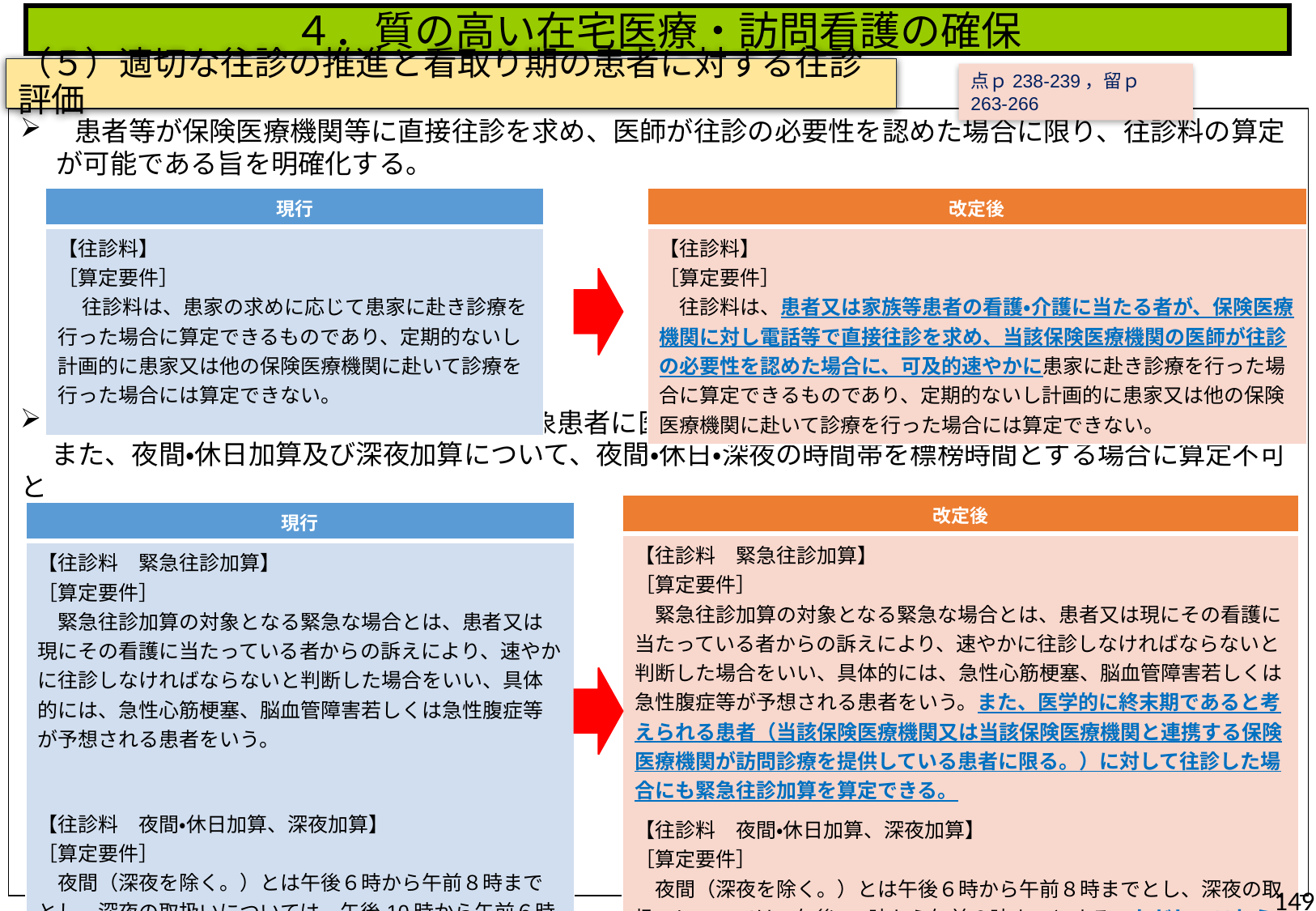

４．質の高い在宅医療・訪問看護の確保
（５）適切な往診の推進と看取り期の患者に対する往診評価
点ｐ238-239，留ｐ263-266
  患者等が保険医療機関等に直接往診を求め、医師が往診の必要性を認めた場合に限り、往診料の算定が可能である旨を明確化する。

  緊急往診加算の対象患者について、対象患者に医学的に終末期であると考えられる患者を追加する。
    また、夜間・休日加算及び深夜加算について、夜間・休日・深夜の時間帯を標榜時間とする場合に算定不可と
    する要件を追加する。
| 現行 |
| --- |
| 【往診料】 ［算定要件］ 　 往診料は、患家の求めに応じて患家に赴き診療を行った場合に算定できるものであり、定期的ないし計画的に患家又は他の保険医療機関に赴いて診療を行った場合には算定できない。 |
| 改定後 |
| --- |
| 【往診料】 ［算定要件］ 　往診料は、患者又は家族等患者の看護・介護に当たる者が、保険医療機関に対し電話等で直接往診を求め、当該保険医療機関の医師が往診の必要性を認めた場合に、可及的速やかに患家に赴き診療を行った場合に算定できるものであり、定期的ないし計画的に患家又は他の保険医療機関に赴いて診療を行った場合には算定できない。 |

| 改定後 |
| --- |
| 【往診料　緊急往診加算】 ［算定要件］ 　緊急往診加算の対象となる緊急な場合とは、患者又は現にその看護に当たっている者からの訴えにより、速やかに往診しなければならないと判断した場合をいい、具体的には、急性心筋梗塞、脳血管障害若しくは急性腹症等が予想される患者をいう。また、医学的に終末期であると考えられる患者（当該保険医療機関又は当該保険医療機関と連携する保険医療機関が訪問診療を提供している患者に限る。）に対して往診した場合にも緊急往診加算を算定できる。 【往診料　夜間・休日加算、深夜加算】 ［算定要件］ 　夜間（深夜を除く。）とは午後６時から午前８時までとし、深夜の取扱いについては、午後10時から午前６時までとする。ただし、これらの時間帯が標榜時間に含まれる場合、夜間・休日往診 加算及び深夜往診加算は算定できない。 |
| 現行 |
| --- |
| 【往診料　緊急往診加算】 ［算定要件］ 　緊急往診加算の対象となる緊急な場合とは、患者又は現にその看護に当たっている者からの訴えにより、速やかに往診しなければならないと判断した場合をいい、具体的には、急性心筋梗塞、脳血管障害若しくは急性腹症等が予想される患者をいう。 【往診料　夜間・休日加算、深夜加算】 ［算定要件］ 　夜間（深夜を除く。）とは午後６時から午前８時までとし、深夜の取扱いについては、午後10時から午前６時までとする。 |

149